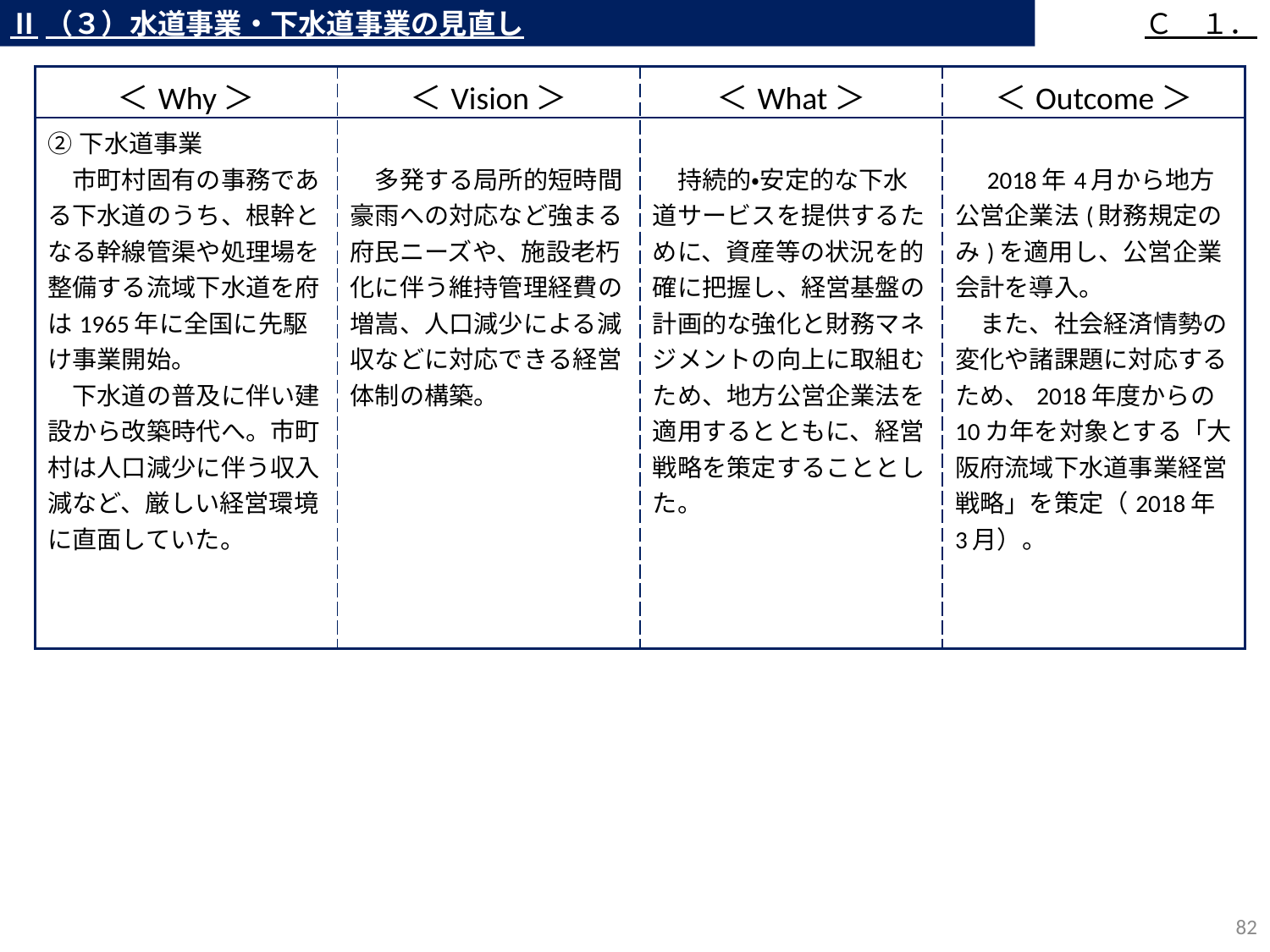

Ⅱ（３）水道事業・下水道事業の見直し
Ｃ　１．
| ＜Why＞ | ＜Vision＞ | ＜What＞ | ＜Outcome＞ |
| --- | --- | --- | --- |
| ②下水道事業　 　市町村固有の事務である下水道のうち、根幹となる幹線管渠や処理場を整備する流域下水道を府は1965年に全国に先駆け事業開始。 　下水道の普及に伴い建設から改築時代へ。市町村は人口減少に伴う収入減など、厳しい経営環境に直面していた。 | 多発する局所的短時間豪雨への対応など強まる府民ニーズや、施設老朽化に伴う維持管理経費の増嵩、人口減少による減収などに対応できる経営体制の構築。 | 持続的・安定的な下水道サービスを提供するために、資産等の状況を的確に把握し、経営基盤の計画的な強化と財務マネジメントの向上に取組むため、地方公営企業法を適用するとともに、経営戦略を策定することとした。 | 2018年4月から地方公営企業法(財務規定のみ)を適用し、公営企業会計を導入。 　また、社会経済情勢の変化や諸課題に対応するため、2018年度からの10カ年を対象とする「大阪府流域下水道事業経営戦略」を策定（2018年3月）。 |
|  |  |  |  |
82